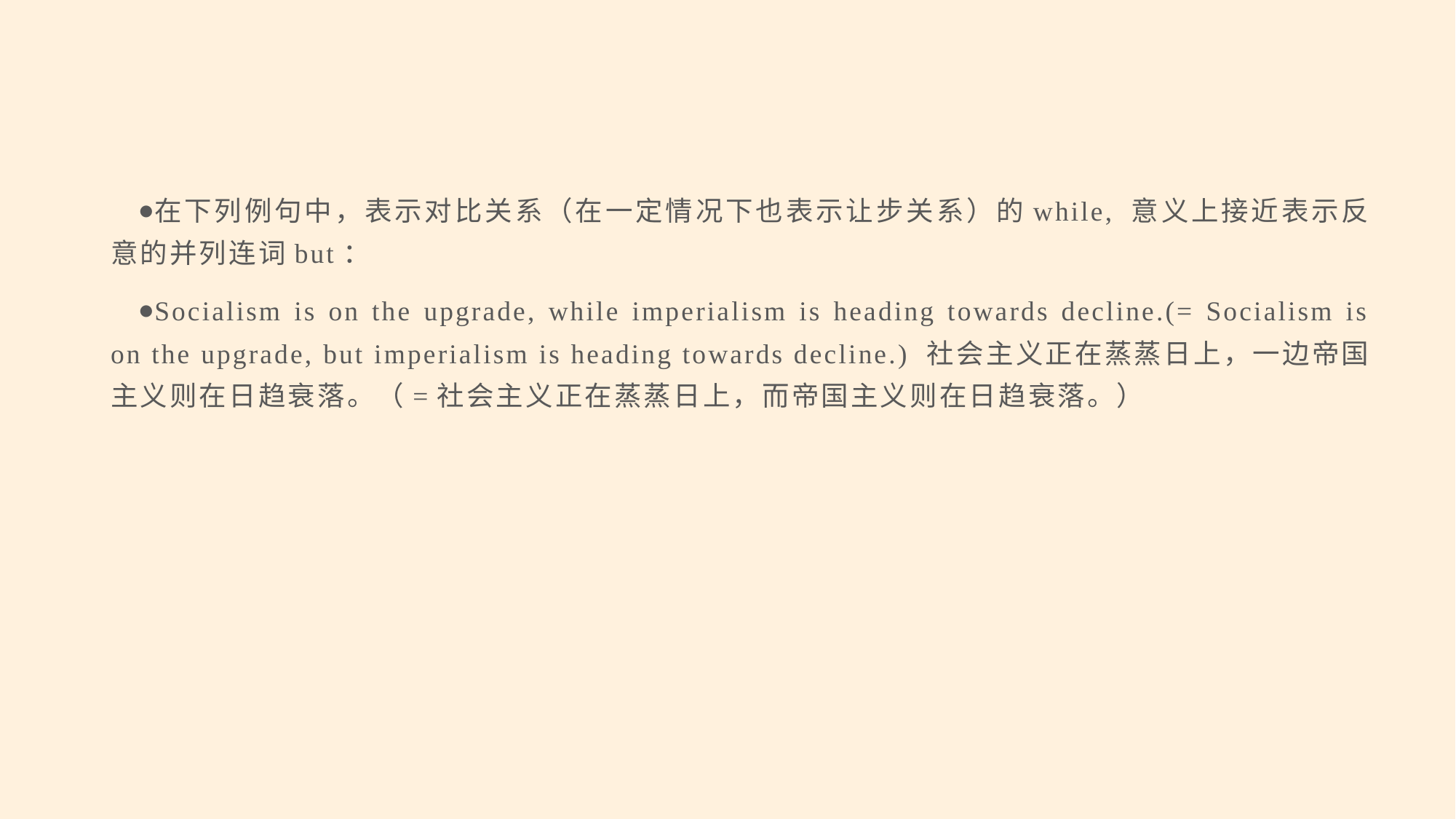

#
在下列例句中，表示对比关系（在一定情况下也表示让步关系）的while, 意义上接近表示反意的并列连词but：
Socialism is on the upgrade, while imperialism is heading towards decline.(= Socialism is on the upgrade, but imperialism is heading towards decline.) 社会主义正在蒸蒸日上，一边帝国主义则在日趋衰落。（=社会主义正在蒸蒸日上，而帝国主义则在日趋衰落。）